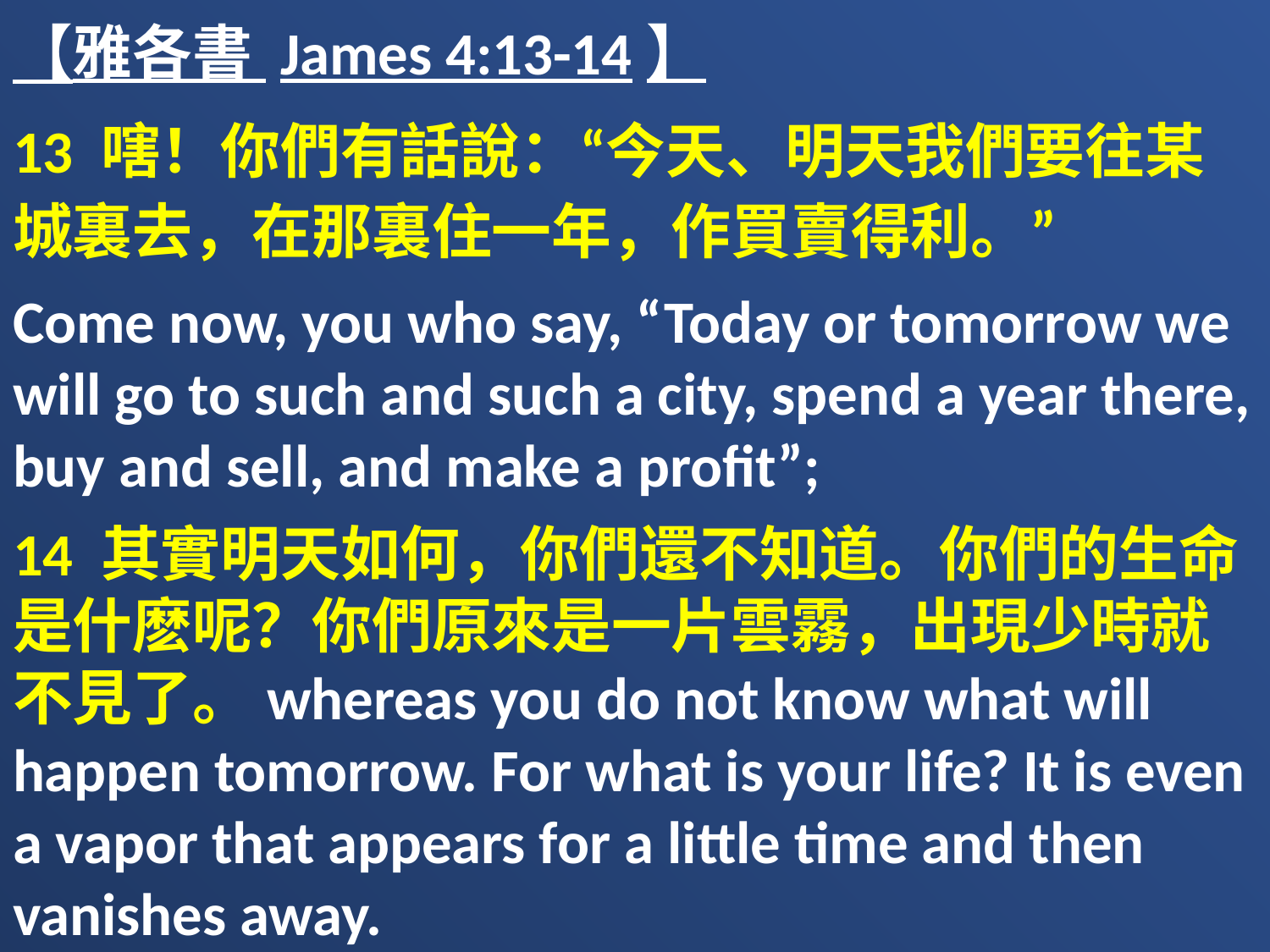

【雅各書 James 4:13-14】
13 嗐！你們有話說：“今天、明天我們要往某城裏去，在那裏住一年，作買賣得利。”
Come now, you who say, “Today or tomorrow we will go to such and such a city, spend a year there, buy and sell, and make a profit”;
14 其實明天如何，你們還不知道。你們的生命是什麽呢？你們原來是一片雲霧，出現少時就不見了。whereas you do not know what will happen tomorrow. For what is your life? It is even a vapor that appears for a little time and then vanishes away.
15 你們只當說：“主若願意，我們就可以活著，也可以作這事，或作那事。”
Instead you ought to say, “If the Lord wills, we shall live and do this or that.”